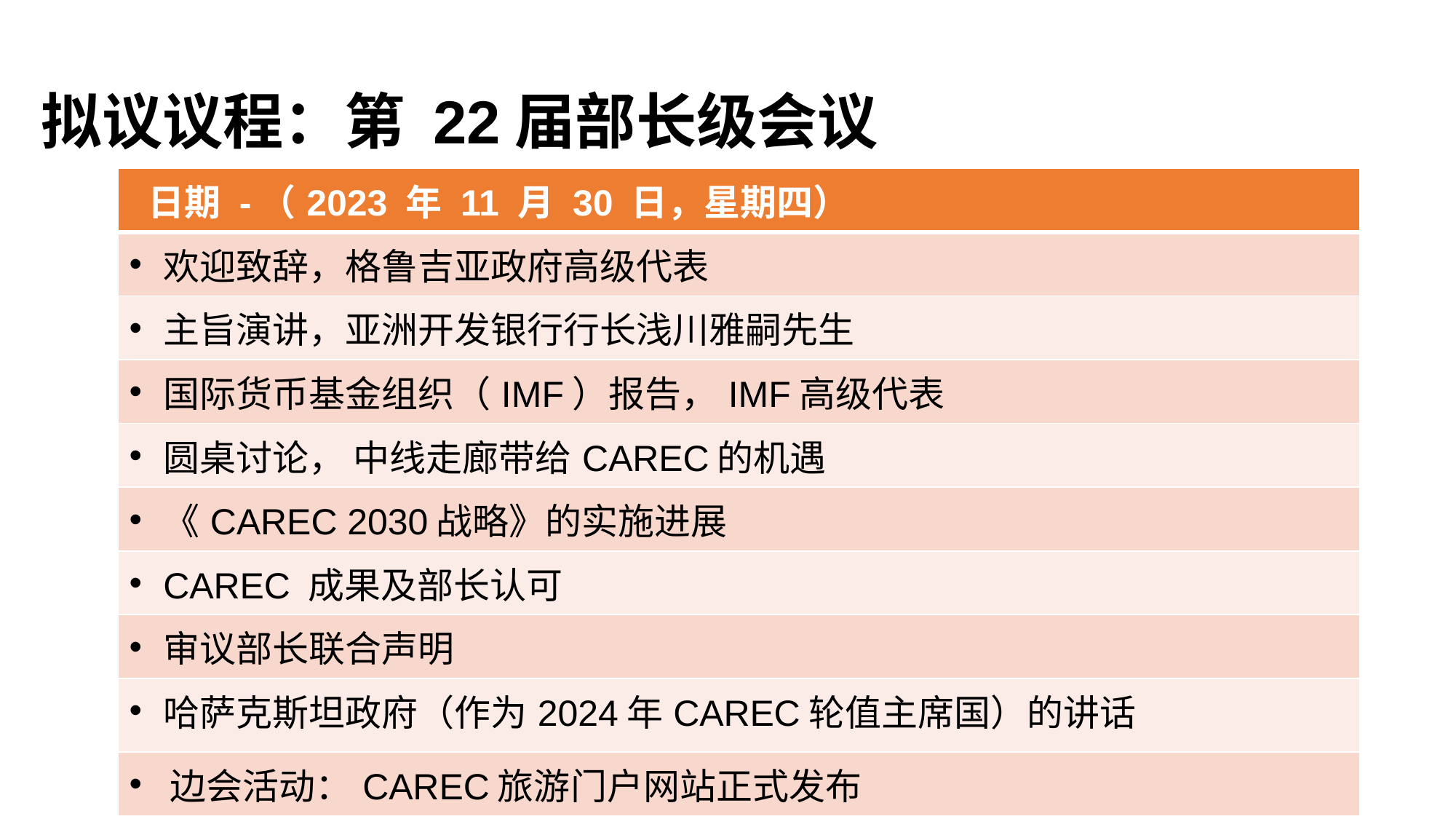

# 拟议议程：第 22届部长级会议
| 日期 -（2023 年 11 月 30 日，星期四） |
| --- |
| 欢迎致辞，格鲁吉亚政府高级代表 |
| 主旨演讲，亚洲开发银行行长浅川雅嗣先生 |
| 国际货币基金组织（IMF）报告，IMF高级代表 |
| 圆桌讨论， 中线走廊带给CAREC的机遇 |
| 《CAREC 2030战略》的实施进展 |
| CAREC 成果及部长认可 |
| 审议部长联合声明 |
| 哈萨克斯坦政府（作为2024年CAREC轮值主席国）的讲话 |
| 边会活动：CAREC旅游门户网站正式发布 |